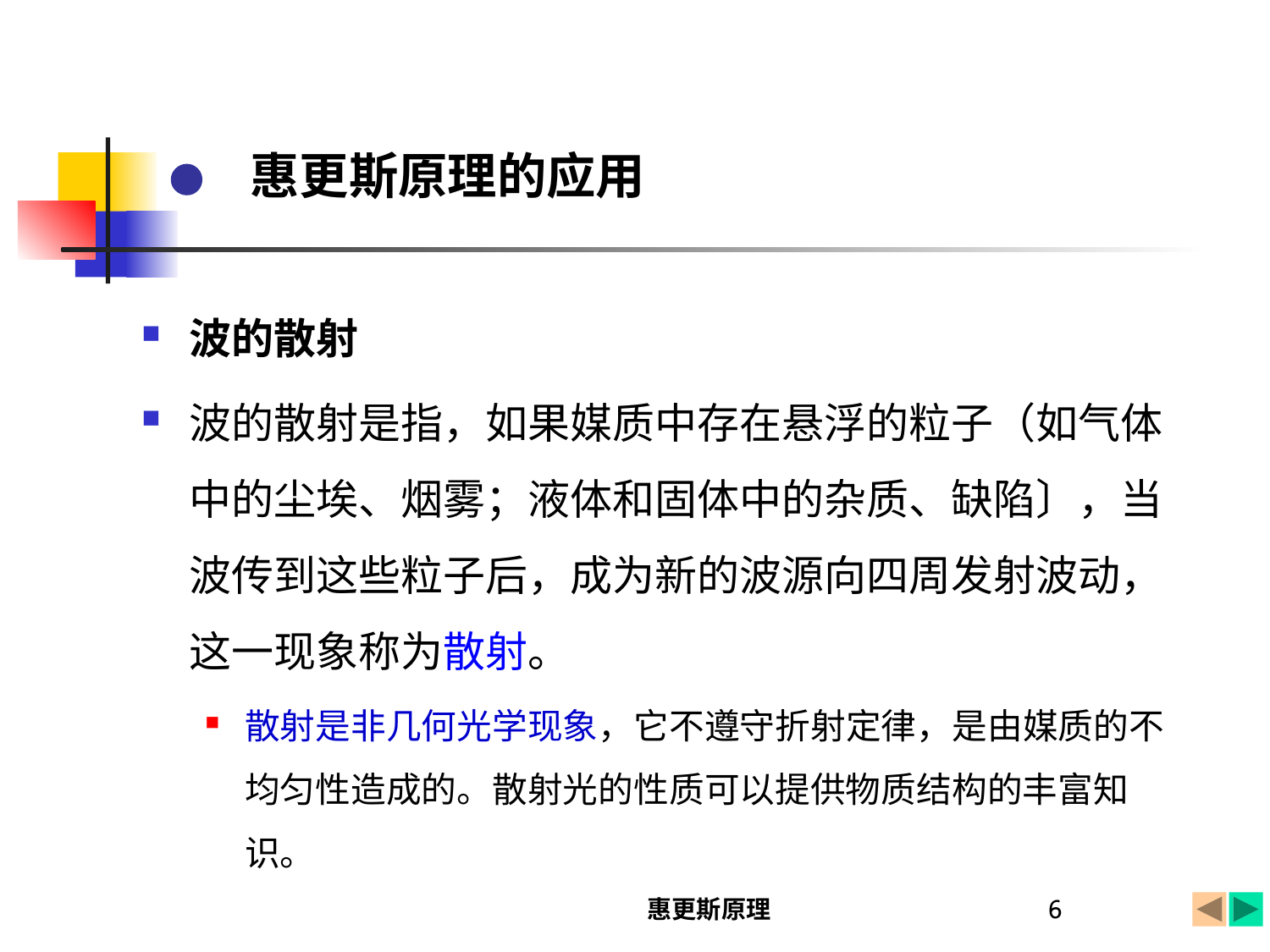

# •
惠更斯原理的应用
波的散射
波的散射是指，如果媒质中存在悬浮的粒子（如气体中的尘埃、烟雾；液体和固体中的杂质、缺陷〕，当波传到这些粒子后，成为新的波源向四周发射波动，这一现象称为散射。
散射是非几何光学现象，它不遵守折射定律，是由媒质的不均匀性造成的。散射光的性质可以提供物质结构的丰富知识。

惠更斯原理
6